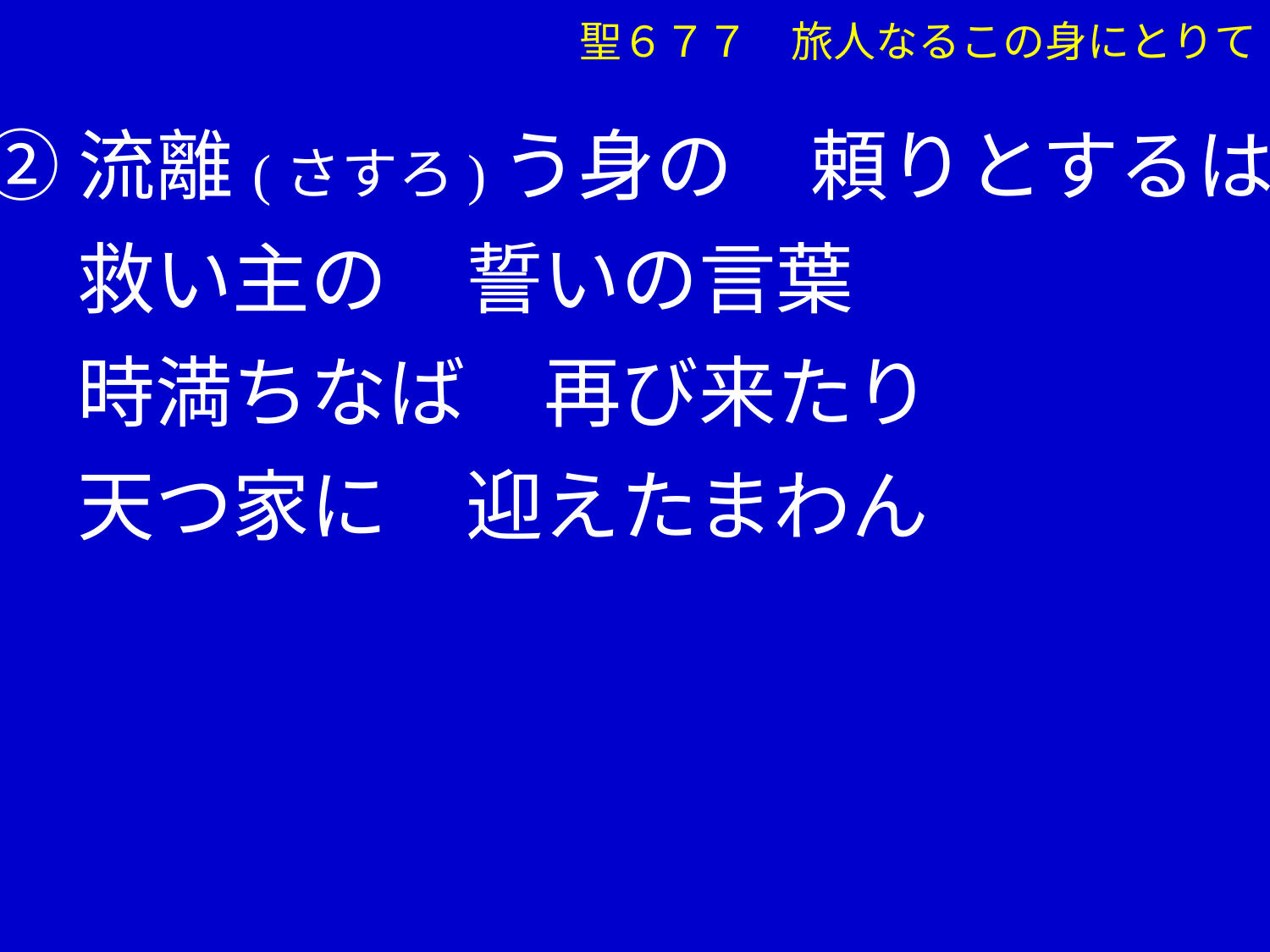

聖６７７　旅人なるこの身にとりて
②流離(さすろ)う身の　頼りとするは
　 救い主の　誓いの言葉
　 時満ちなば　再び来たり
　 天つ家に　迎えたまわん